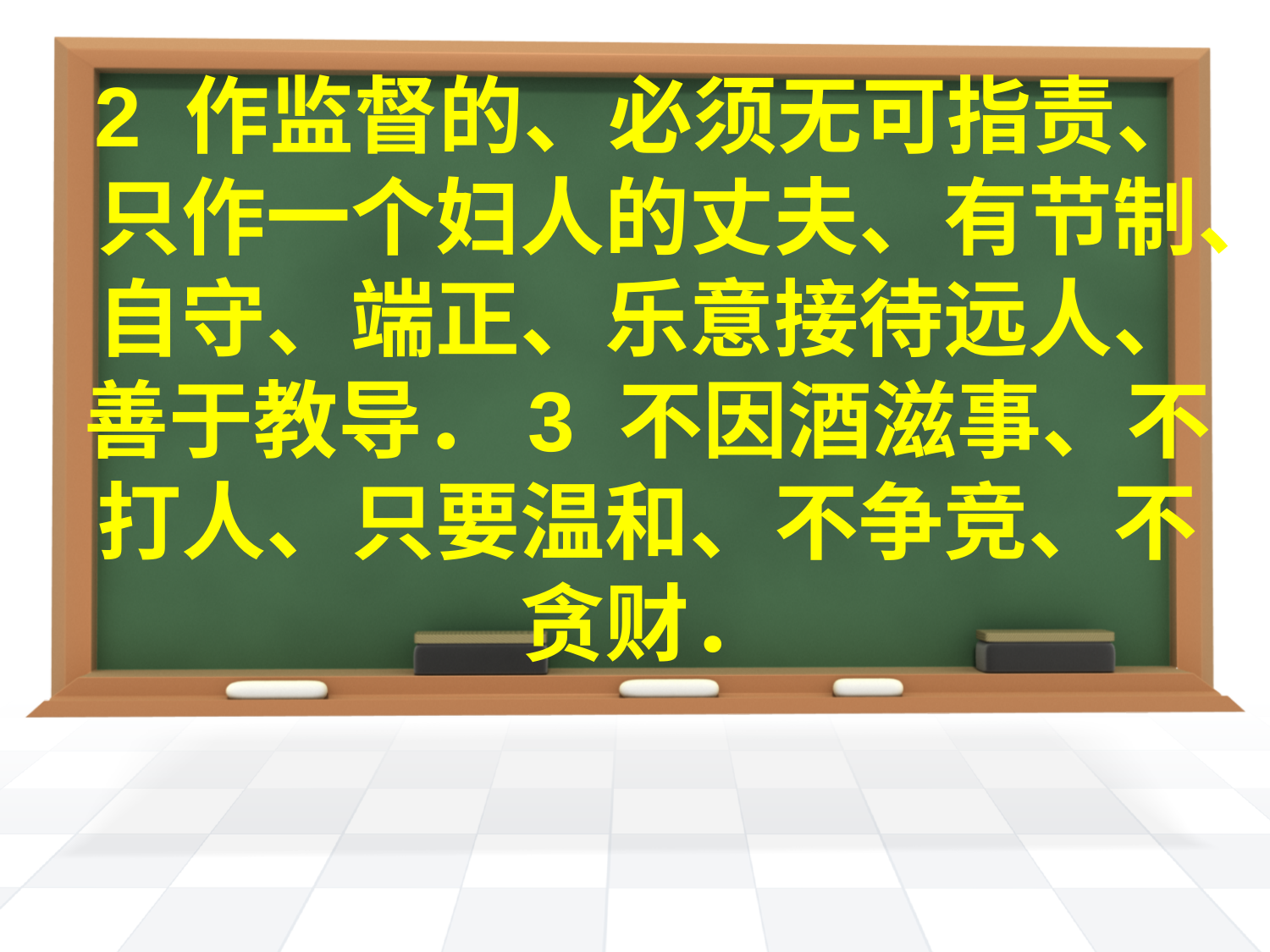

2 作监督的、必须无可指责、只作一个妇人的丈夫、有节制、自守、端正、乐意接待远人、善于教导．3 不因酒滋事、不打人、只要温和、不争竞、不贪财．